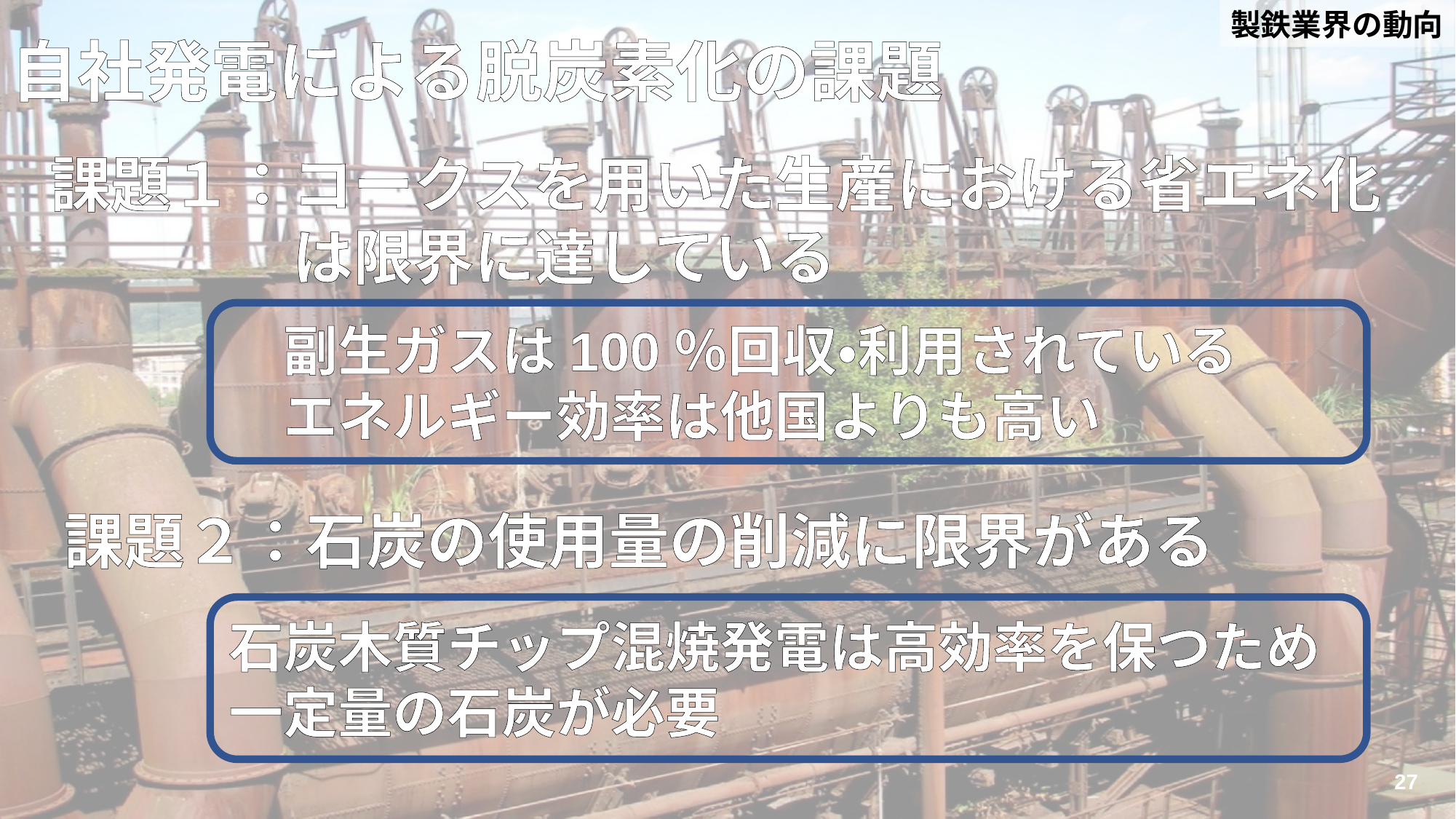

製鉄業界の動向
自社発電による脱炭素化の課題
課題１：コークスを用いた生産における省エネ化
　　　　は限界に達している
副生ガスは100％回収・利用されている
エネルギー効率は他国よりも高い
課題２：石炭の使用量の削減に限界がある

石炭木質チップ混焼発電は高効率を保つため
一定量の石炭が必要
27